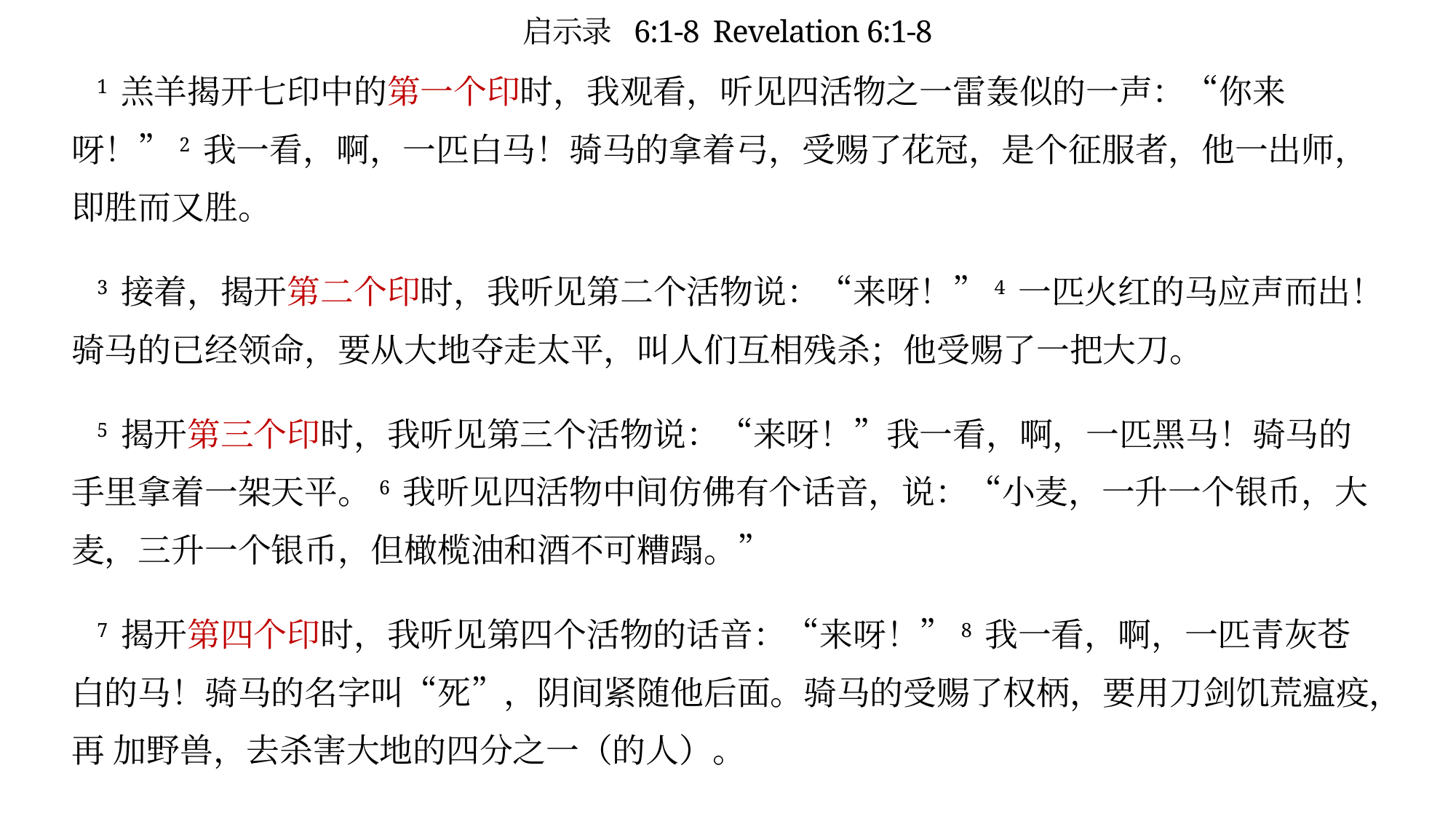

# 启示录  6:1-8  Revelation 6:1-8
     1 羔羊揭开七印中的第一个印时，我观看，听见四活物之一雷轰似的一声：“你来呀！”2 我一看，啊，一匹白马！骑马的拿着弓，受赐了花冠，是个征服者，他一出师，即胜而又胜。
     3 接着，揭开第二个印时，我听见第二个活物说：“来呀！”4 一匹火红的马应声而出！骑马的已经领命，要从大地夺走太平，叫人们互相残杀；他受赐了一把大刀。
     5 揭开第三个印时，我听见第三个活物说：“来呀！”我一看，啊，一匹黑马！骑马的手里拿着一架天平。6 我听见四活物中间仿佛有个话音，说：“小麦，一升一个银币，大麦，三升一个银币，但橄榄油和酒不可糟蹋。”
     7 揭开第四个印时，我听见第四个活物的话音：“来呀！”8 我一看，啊，一匹青灰苍白的马！骑马的名字叫“死”，阴间紧随他后面。骑马的受赐了权柄，要用刀剑饥荒瘟疫，再 加野兽，去杀害大地的四分之一（的人）。